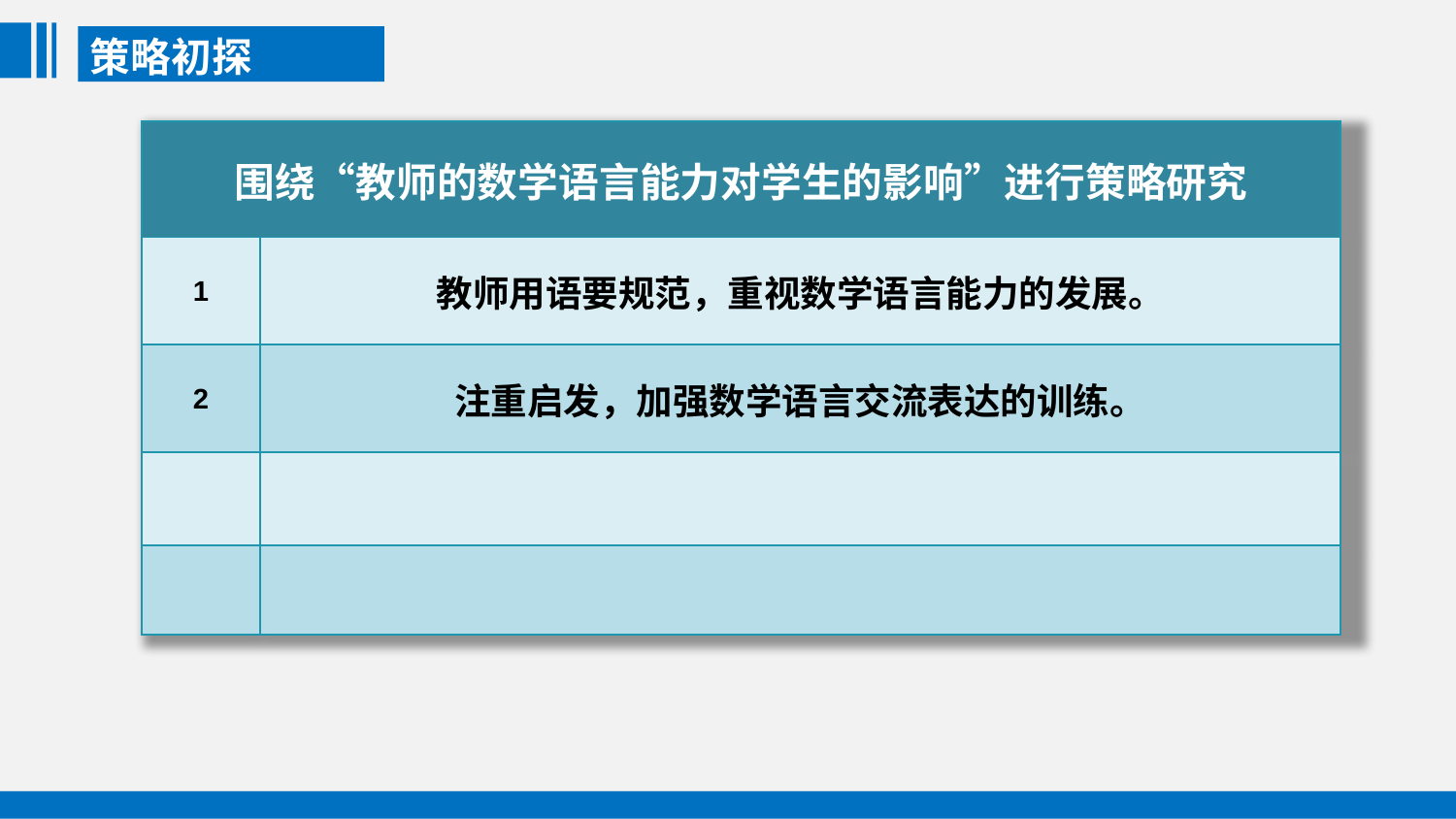

策略初探
| 围绕“教师的数学语言能力对学生的影响”进行策略研究 |  |
| --- | --- |
| 1 | 教师用语要规范，重视数学语言能力的发展。 |
| 2 | 注重启发，加强数学语言交流表达的训练。 |
|  |  |
|  |  |